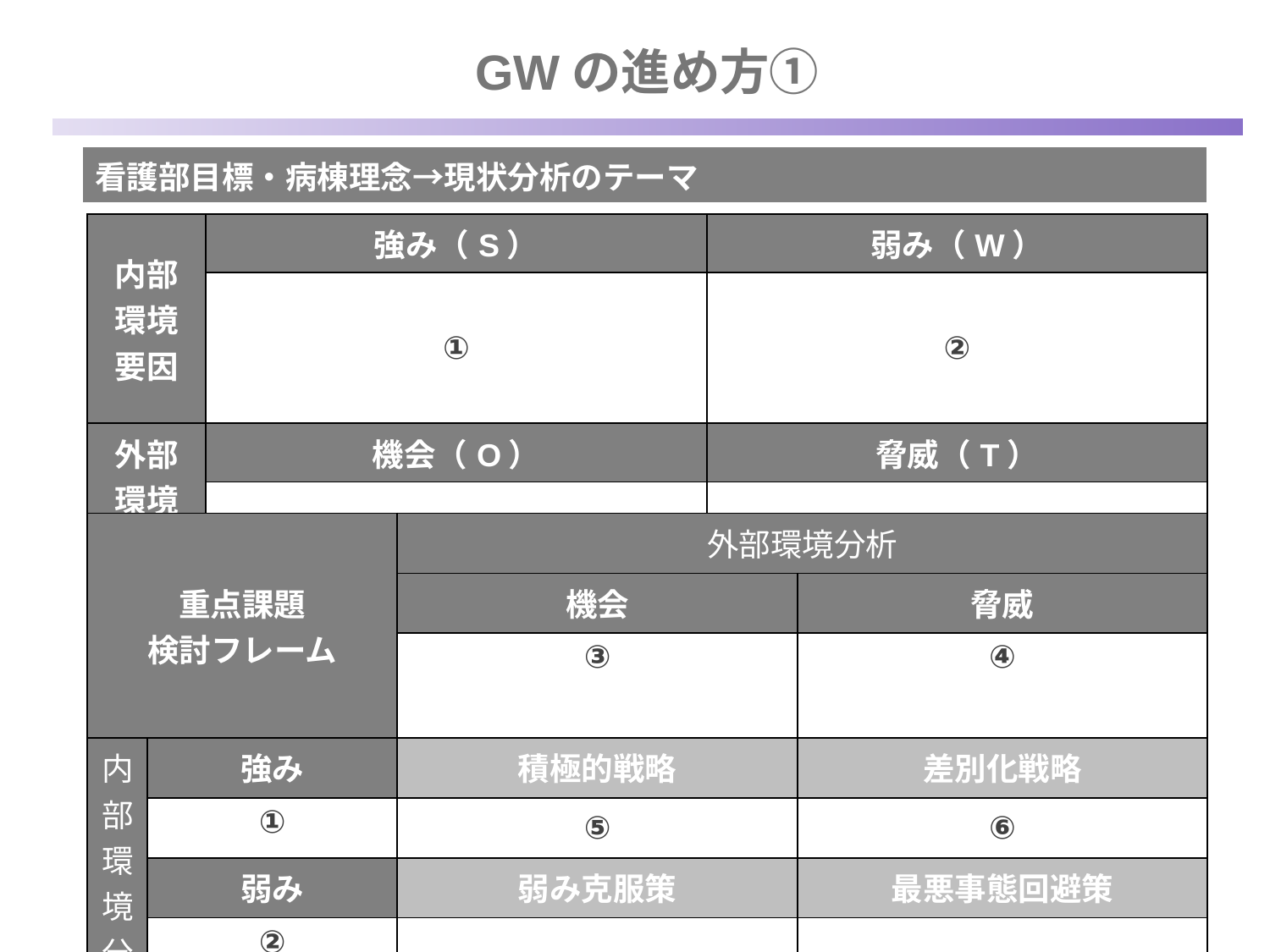

GWの進め方①

| 看護部目標・病棟理念→現状分析のテーマ |
| --- |
| 内部環境要因 | 強み（S） | 弱み（W） |
| --- | --- | --- |
|  | ① | ② |
| 外部環境要因 | 機会（O） | 脅威（T） |
|  | ③ | ④ |
| 重点課題 検討フレーム |  | 外部環境分析 |  |
| --- | --- | --- | --- |
|  |  | 機会 | 脅威 |
|  |  | ③ | ④ |
| 内部環境分析 | 強み | 積極的戦略 | 差別化戦略 |
|  | ① | ⑤ | ⑥ |
|  | 弱み | 弱み克服策 | 最悪事態回避策 |
|  | ② | ⑦ | ⑧ |